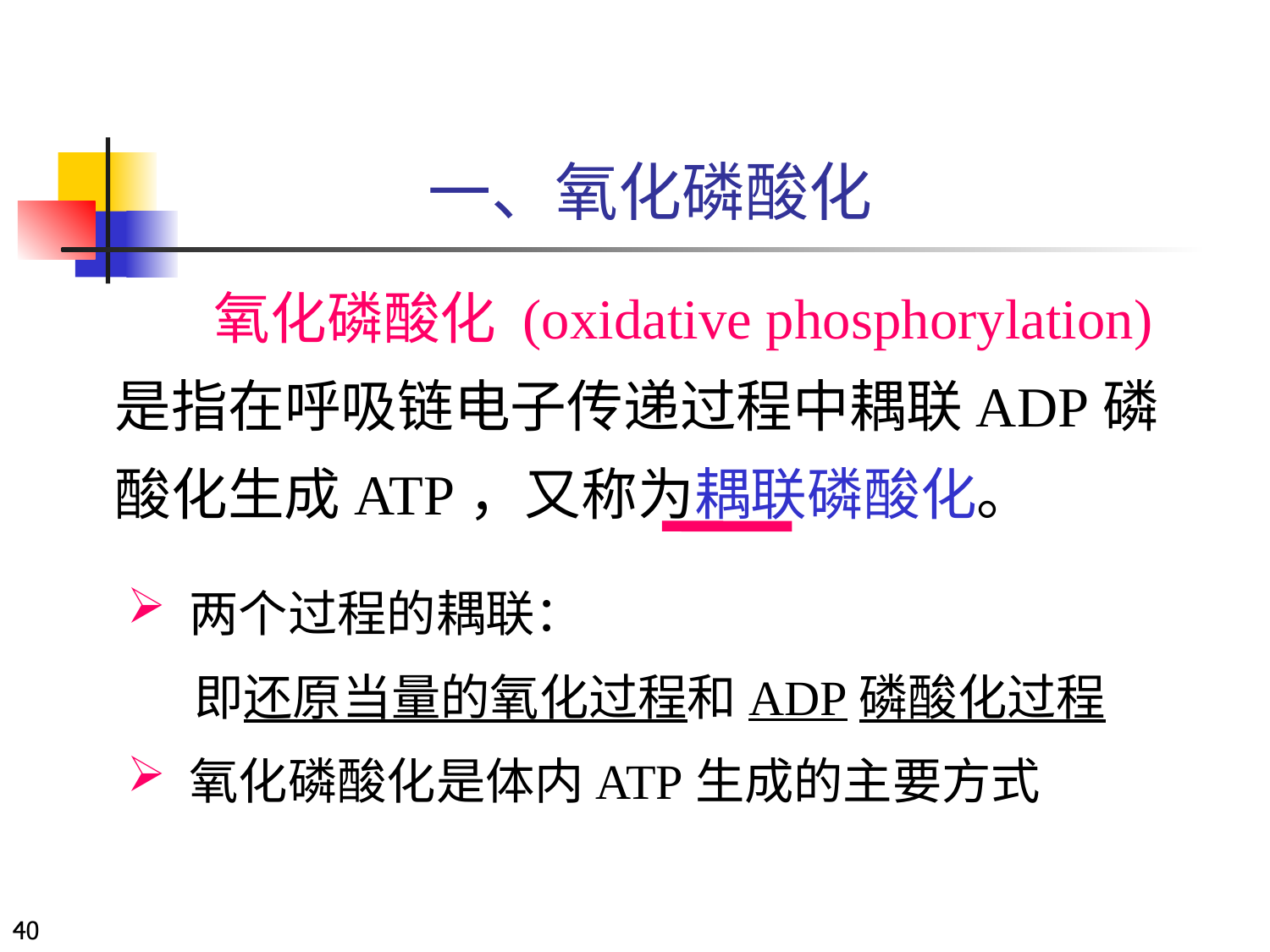

一、氧化磷酸化
氧化磷酸化 (oxidative phosphorylation)是指在呼吸链电子传递过程中耦联ADP磷酸化生成ATP，又称为耦联磷酸化。

 两个过程的耦联：
     即还原当量的氧化过程和ADP磷酸化过程
 氧化磷酸化是体内ATP生成的主要方式
40